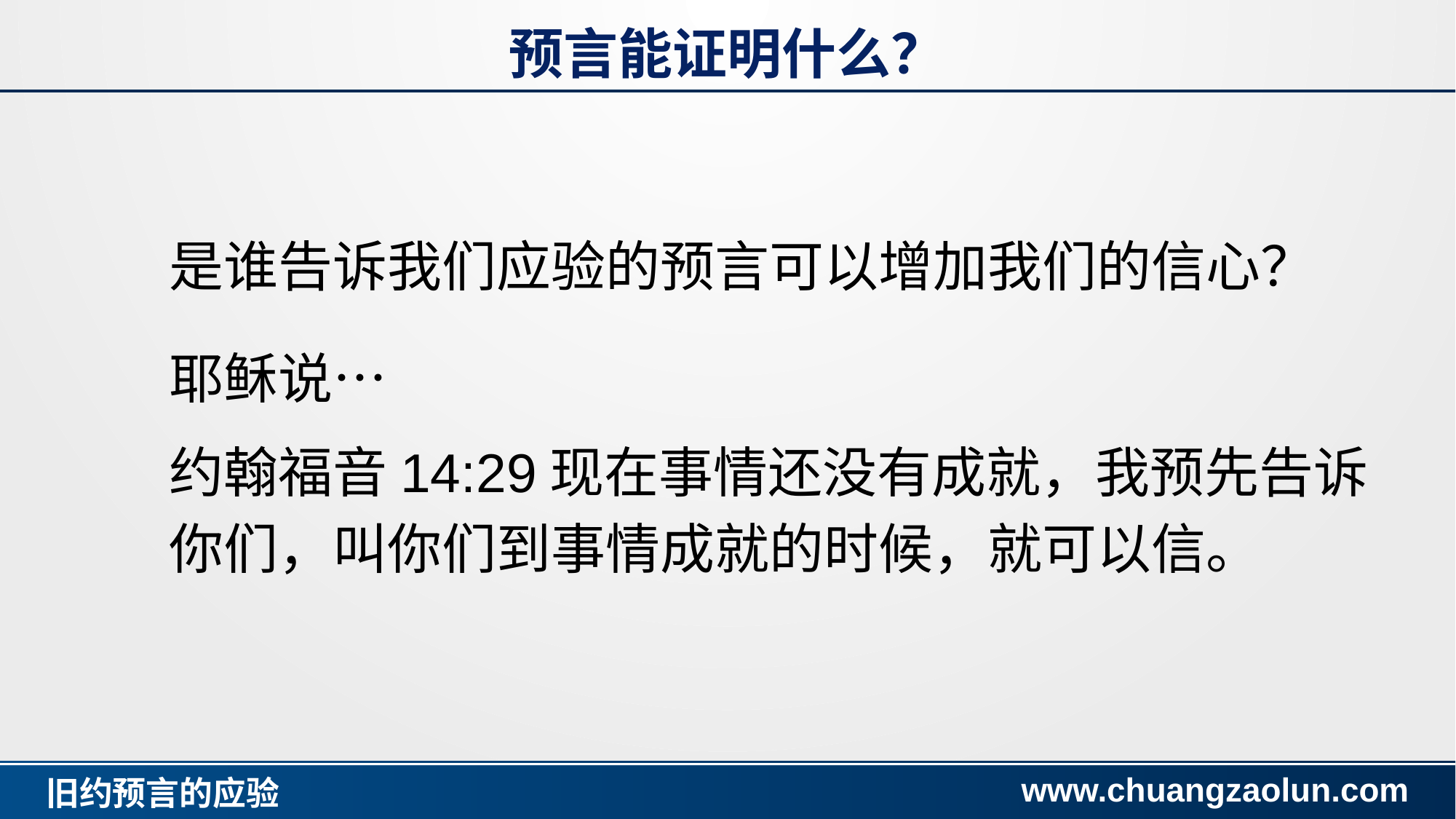

预言能证明什么？
是谁告诉我们应验的预言可以增加我们的信心？
耶稣说…
约翰福音14:29现在事情还没有成就，我预先告诉你们，叫你们到事情成就的时候，就可以信。